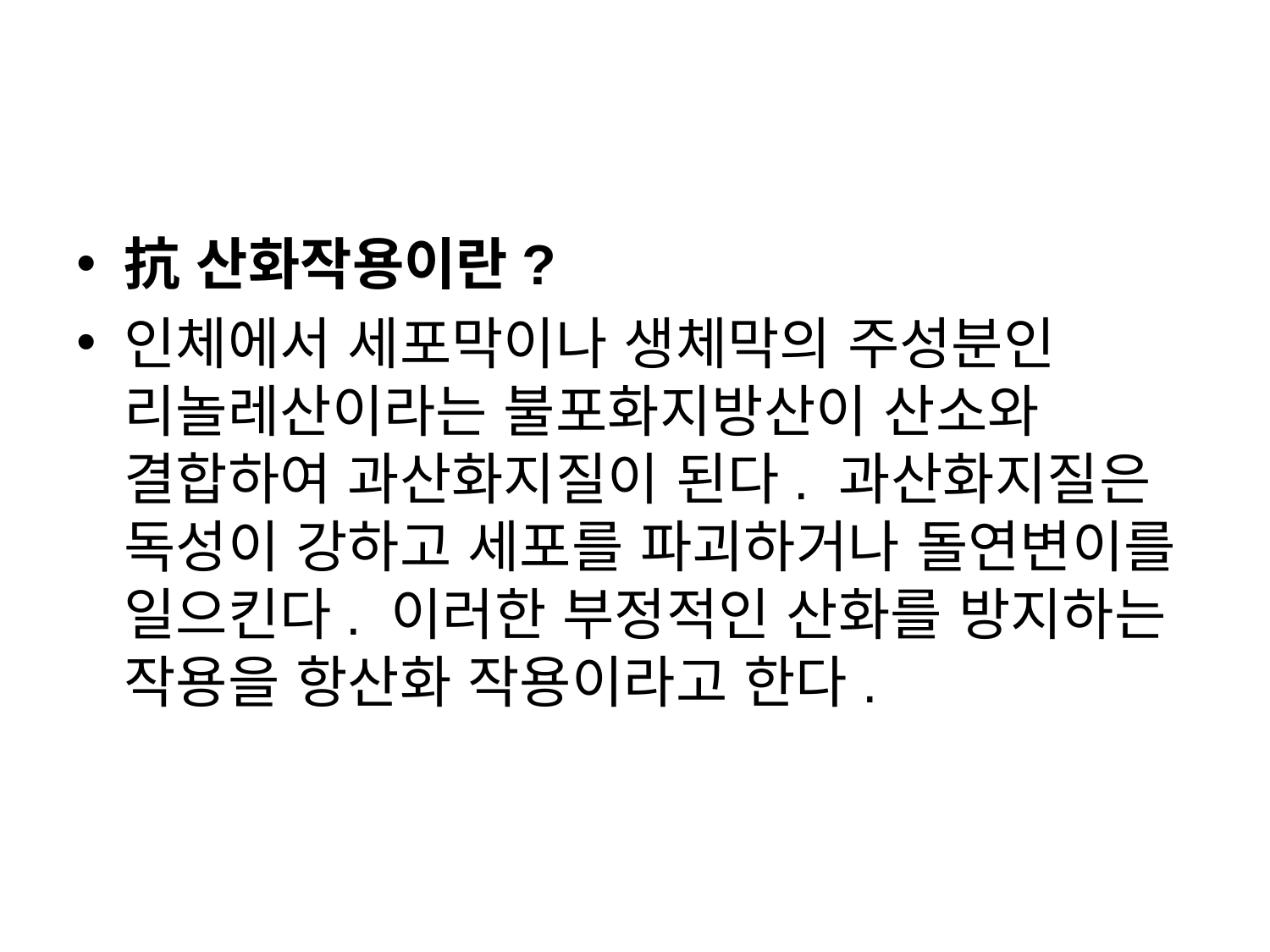

#
抗 산화작용이란?
인체에서 세포막이나 생체막의 주성분인 리놀레산이라는 불포화지방산이 산소와 결합하여 과산화지질이 된다. 과산화지질은 독성이 강하고 세포를 파괴하거나 돌연변이를 일으킨다. 이러한 부정적인 산화를 방지하는 작용을 항산화 작용이라고 한다.